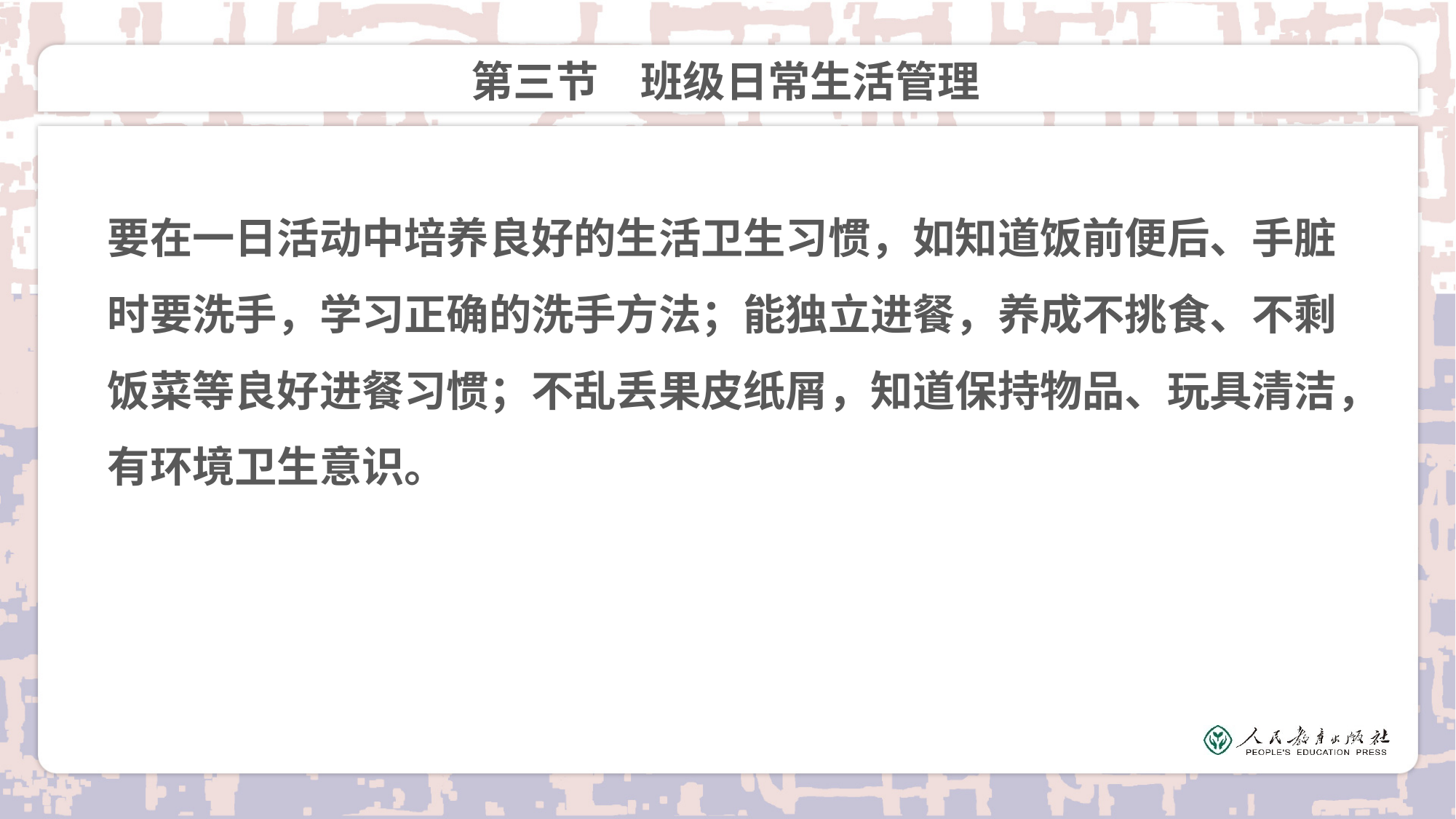

# 第三节　班级日常生活管理
要在一日活动中培养良好的生活卫生习惯，如知道饭前便后、手脏时要洗手，学习正确的洗手方法；能独立进餐，养成不挑食、不剩饭菜等良好进餐习惯；不乱丢果皮纸屑，知道保持物品、玩具清洁，有环境卫生意识。